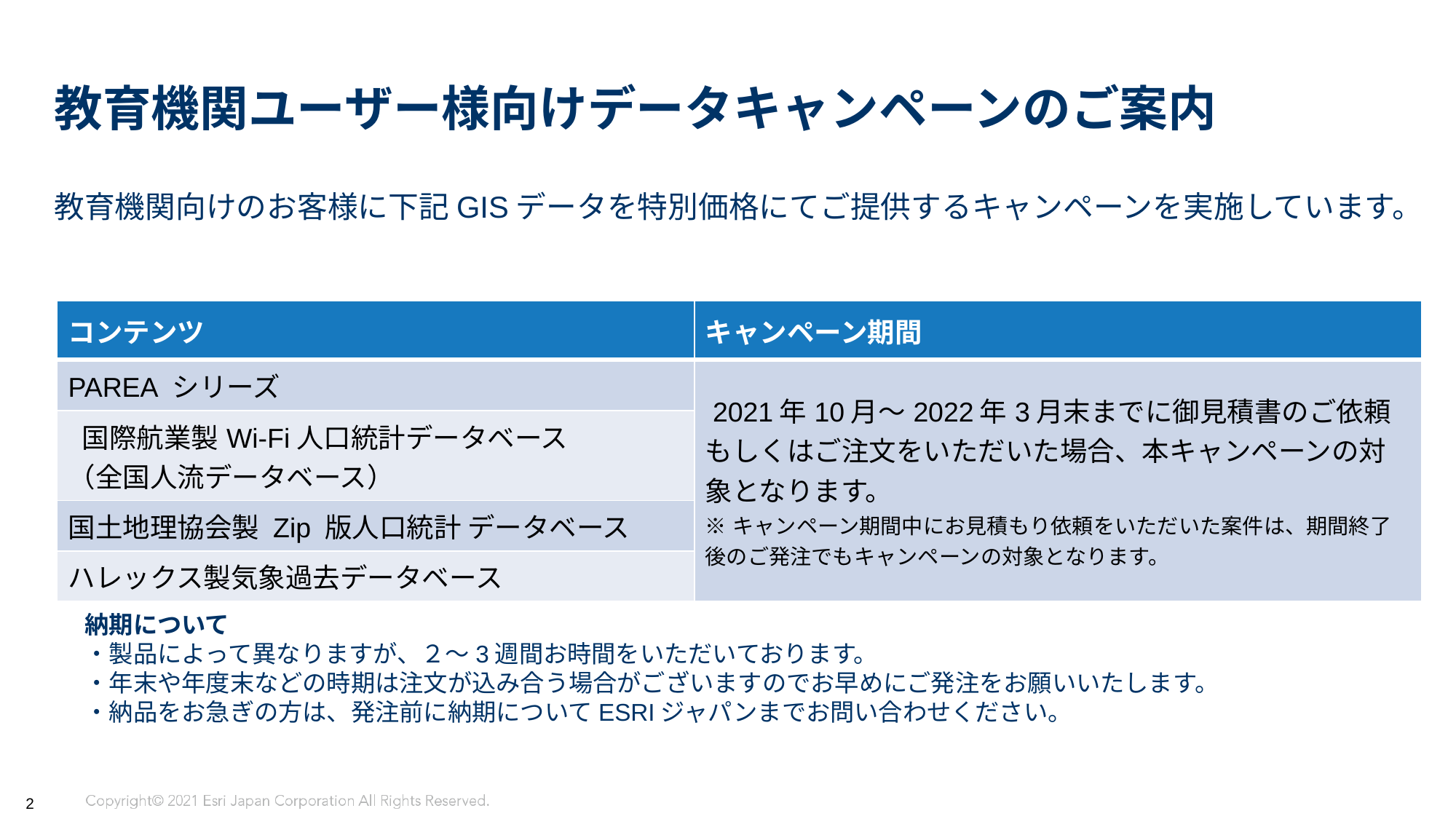

# 教育機関ユーザー様向けデータキャンペーンのご案内
教育機関向けのお客様に下記GISデータを特別価格にてご提供するキャンペーンを実施しています。

| コンテンツ | キャンペーン期間 |
| --- | --- |
| PAREA シリーズ | 2021年10月～2022年3月末までに御見積書のご依頼もしくはご注文をいただいた場合、本キャンペーンの対象となります。 ※キャンペーン期間中にお見積もり依頼をいただいた案件は、期間終了後のご発注でもキャンペーンの対象となります。 |
| 国際航業製Wi-Fi人口統計データベース （全国人流データベース） |  |
| 国土地理協会製 Zip 版人口統計 データベース |  |
| ハレックス製気象過去データベース |  |
納期について
・製品によって異なりますが、２～3週間お時間をいただいております。
・年末や年度末などの時期は注文が込み合う場合がございますのでお早めにご発注をお願いいたします。
・納品をお急ぎの方は、発注前に納期についてESRIジャパンまでお問い合わせください。
2